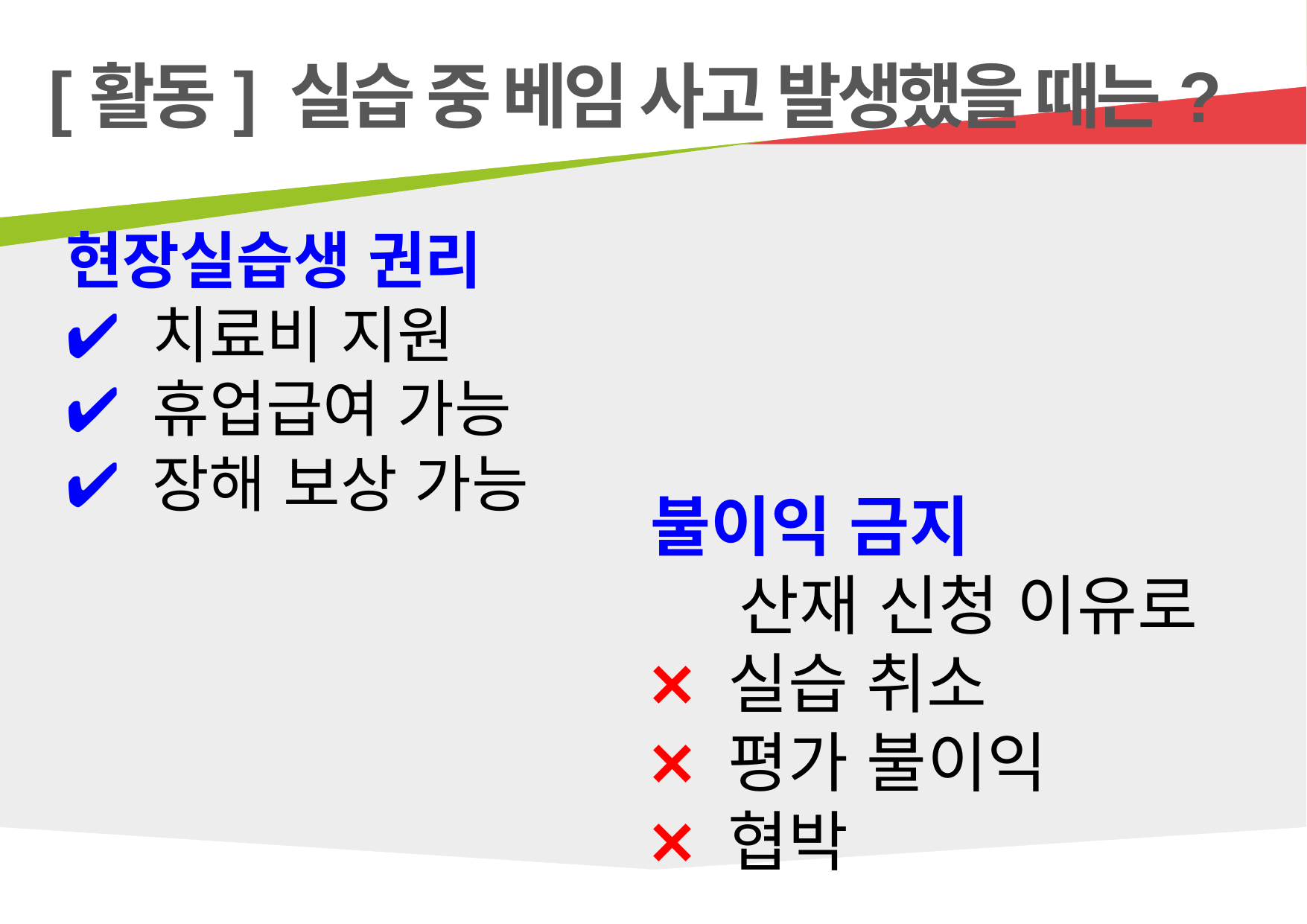

[활동] 실습 중 베임 사고 발생했을 때는?
현장실습생 권리
✔ 치료비 지원
✔ 휴업급여 가능
✔ 장해 보상 가능
불이익 금지
    산재 신청 이유로
❌ 실습 취소
❌ 평가 불이익
❌ 협박